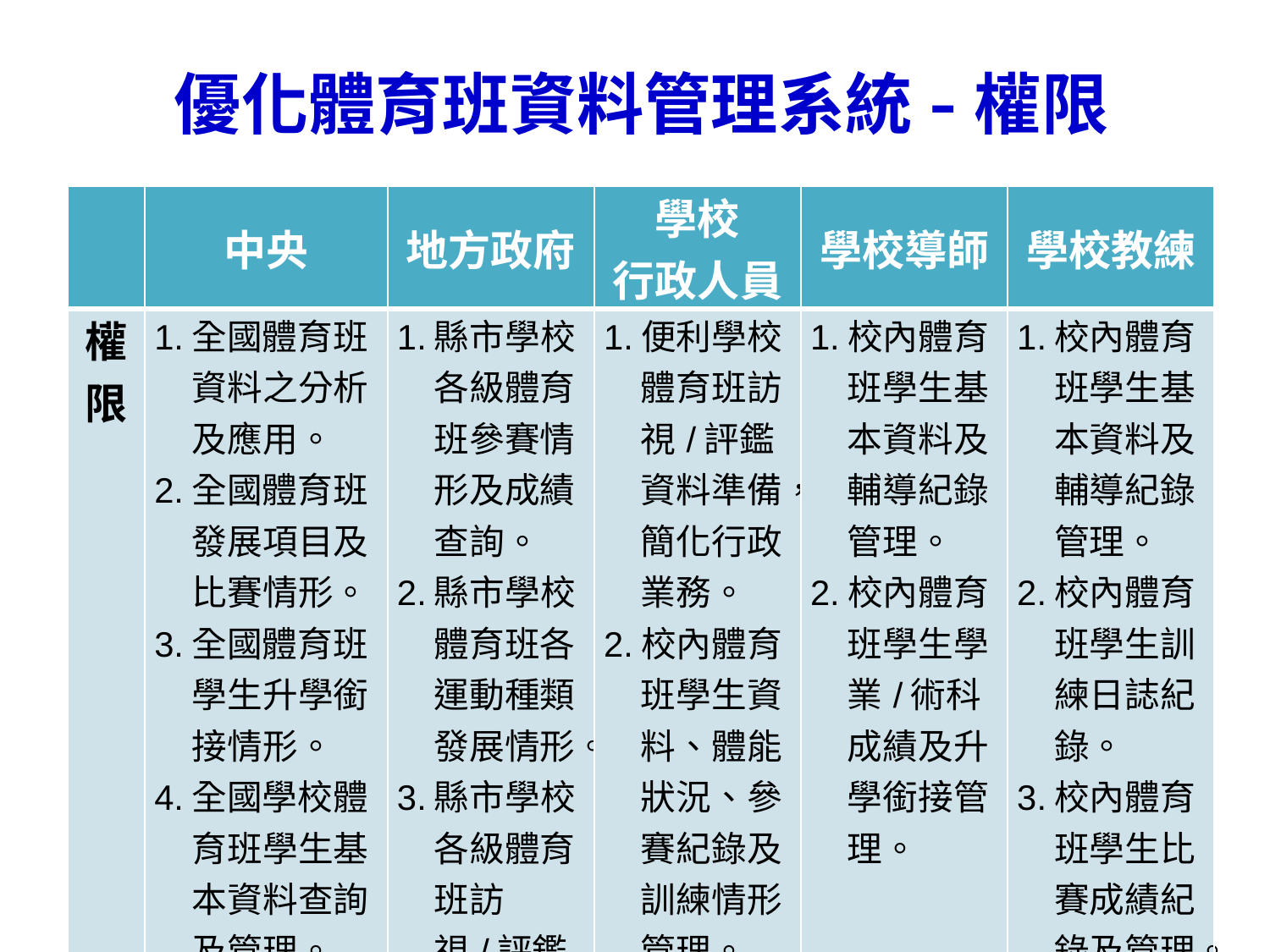

優化體育班資料管理系統-權限
|  | 中央 | 地方政府 | 學校 行政人員 | 學校導師 | 學校教練 |
| --- | --- | --- | --- | --- | --- |
| 權 限 | 1.全國體育班資料之分析及應用。 2.全國體育班發展項目及比賽情形。 3.全國體育班學生升學銜接情形。 4.全國學校體育班學生基本資料查詢及管理。 | 1.縣市學校各級體育班參賽情形及成績查詢。 2.縣市學校體育班各運動種類發展情形。 3.縣市學校各級體育班訪視/評鑑結果管理。 | 1.便利學校體育班訪視/評鑑資料準備，簡化行政業務。 2.校內體育班學生資料、體能狀況、參賽紀錄及訓練情形管理。 | 1.校內體育班學生基本資料及輔導紀錄管理。 2.校內體育班學生學業/術科成績及升學銜接管理。 | 1.校內體育班學生基本資料及輔導紀錄管理。 2.校內體育班學生訓練日誌紀錄。 3.校內體育班學生比賽成績紀錄及管理。 |